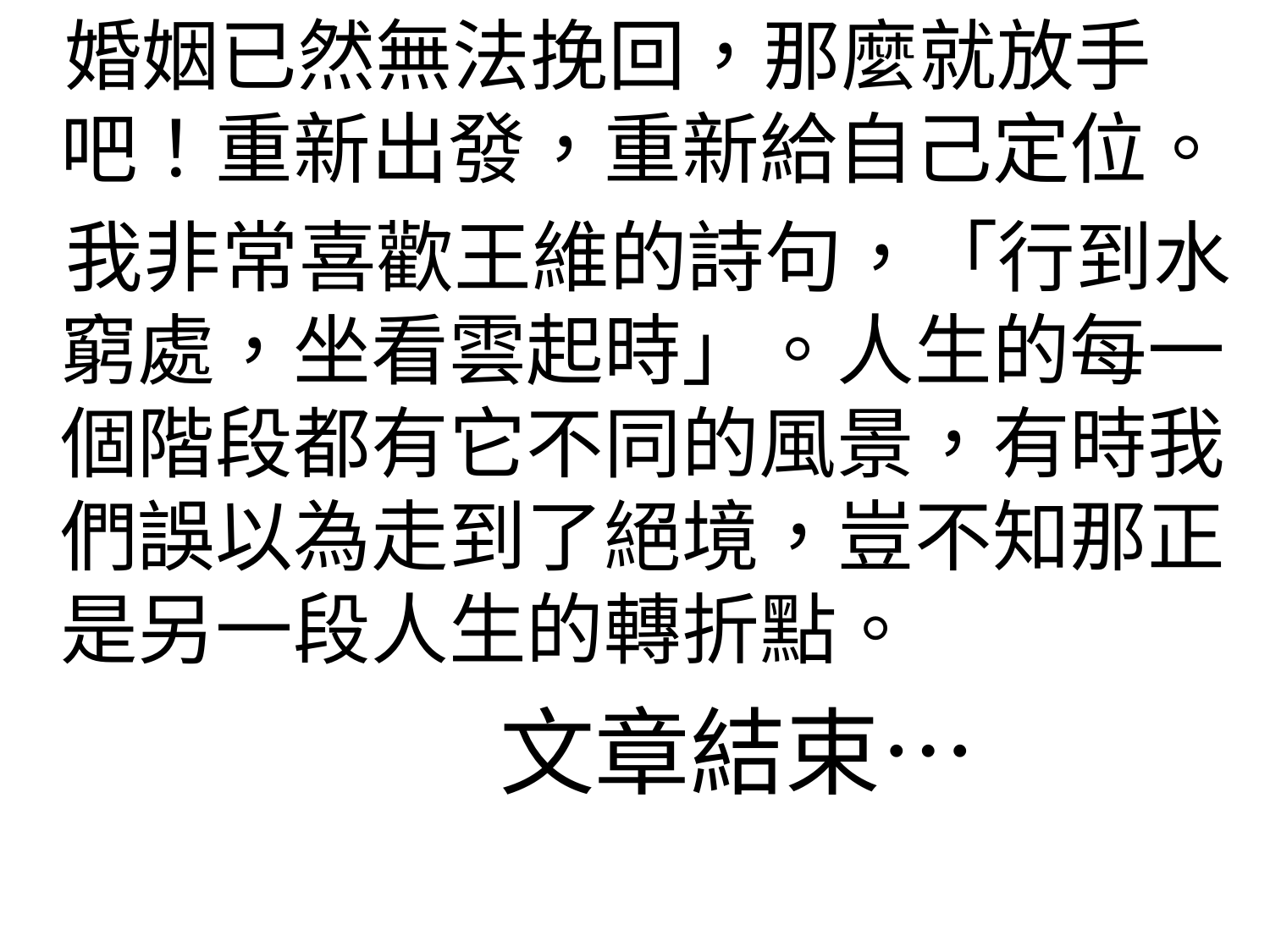

婚姻已然無法挽回，那麼就放手   吧！重新出發，重新給自己定位。
  我非常喜歡王維的詩句，「行到水窮處，坐看雲起時」。人生的每一個階段都有它不同的風景，有時我們誤以為走到了絕境，豈不知那正是另一段人生的轉折點。
                           文章結束…